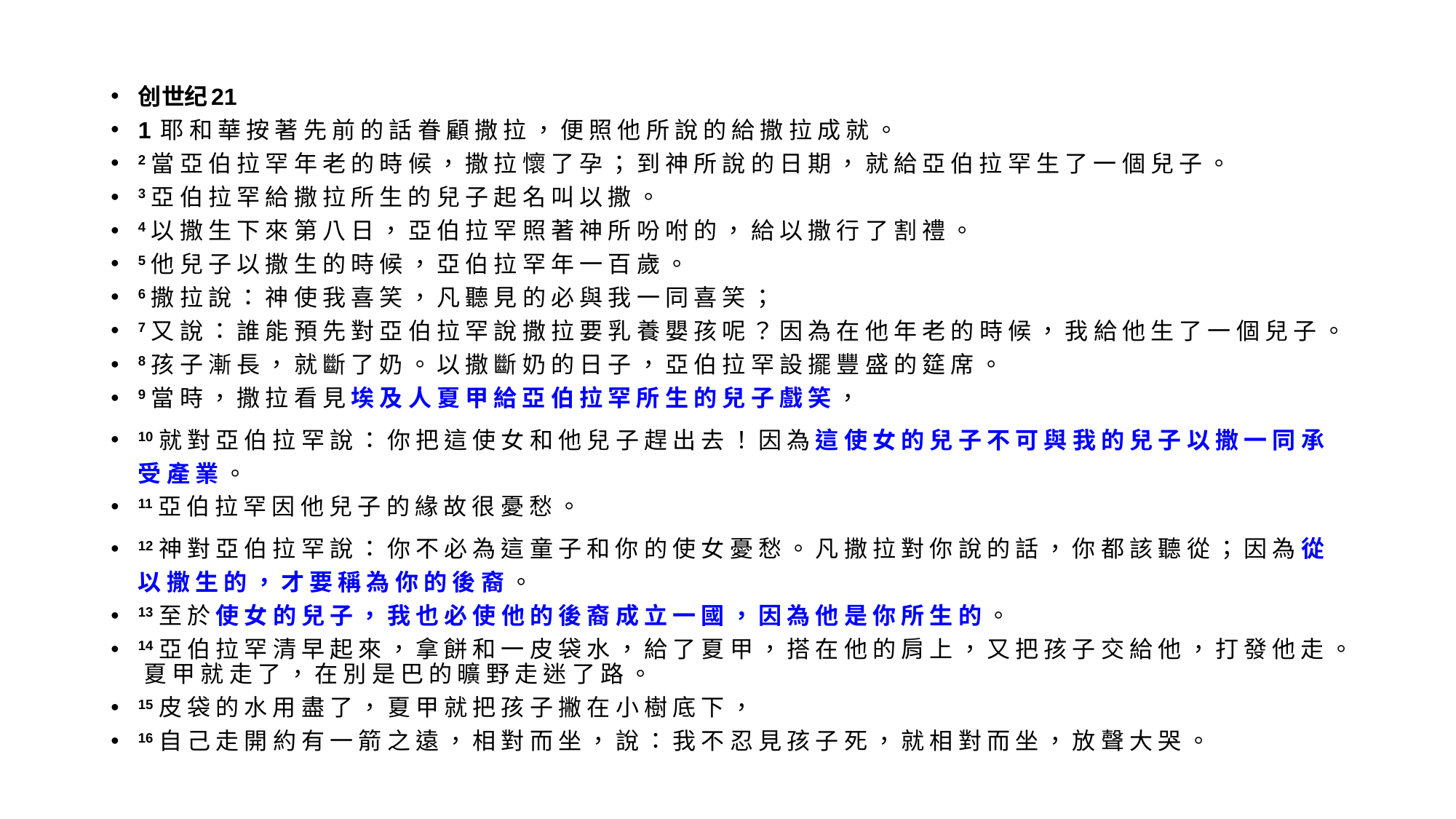

创世纪21
1 耶 和 華 按 著 先 前 的 話 眷 顧 撒 拉 ， 便 照 他 所 說 的 給 撒 拉 成 就 。
2 當 亞 伯 拉 罕 年 老 的 時 候 ， 撒 拉 懷 了 孕 ； 到 神 所 說 的 日 期 ， 就 給 亞 伯 拉 罕 生 了 一 個 兒 子 。
3 亞 伯 拉 罕 給 撒 拉 所 生 的 兒 子 起 名 叫 以 撒 。
4 以 撒 生 下 來 第 八 日 ， 亞 伯 拉 罕 照 著 神 所 吩 咐 的 ， 給 以 撒 行 了 割 禮 。
5 他 兒 子 以 撒 生 的 時 候 ， 亞 伯 拉 罕 年 一 百 歲 。
6 撒 拉 說 ： 神 使 我 喜 笑 ， 凡 聽 見 的 必 與 我 一 同 喜 笑 ；
7 又 說 ： 誰 能 預 先 對 亞 伯 拉 罕 說 撒 拉 要 乳 養 嬰 孩 呢 ？ 因 為 在 他 年 老 的 時 候 ， 我 給 他 生 了 一 個 兒 子 。
8 孩 子 漸 長 ， 就 斷 了 奶 。 以 撒 斷 奶 的 日 子 ， 亞 伯 拉 罕 設 擺 豐 盛 的 筵 席 。
9 當 時 ， 撒 拉 看 見 埃 及 人 夏 甲 給 亞 伯 拉 罕 所 生 的 兒 子 戲 笑 ，
10 就 對 亞 伯 拉 罕 說 ： 你 把 這 使 女 和 他 兒 子 趕 出 去 ！ 因 為 這 使 女 的 兒 子 不 可 與 我 的 兒 子 以 撒 一 同 承 受 產 業 。
11 亞 伯 拉 罕 因 他 兒 子 的 緣 故 很 憂 愁 。
12 神 對 亞 伯 拉 罕 說 ： 你 不 必 為 這 童 子 和 你 的 使 女 憂 愁 。 凡 撒 拉 對 你 說 的 話 ， 你 都 該 聽 從 ； 因 為 從 以 撒 生 的 ， 才 要 稱 為 你 的 後 裔 。
13 至 於 使 女 的 兒 子 ， 我 也 必 使 他 的 後 裔 成 立 一 國 ， 因 為 他 是 你 所 生 的 。
14 亞 伯 拉 罕 清 早 起 來 ， 拿 餅 和 一 皮 袋 水 ， 給 了 夏 甲 ， 搭 在 他 的 肩 上 ， 又 把 孩 子 交 給 他 ， 打 發 他 走 。 夏 甲 就 走 了 ， 在 別 是 巴 的 曠 野 走 迷 了 路 。
15 皮 袋 的 水 用 盡 了 ， 夏 甲 就 把 孩 子 撇 在 小 樹 底 下 ，
16 自 己 走 開 約 有 一 箭 之 遠 ， 相 對 而 坐 ， 說 ： 我 不 忍 見 孩 子 死 ， 就 相 對 而 坐 ， 放 聲 大 哭 。